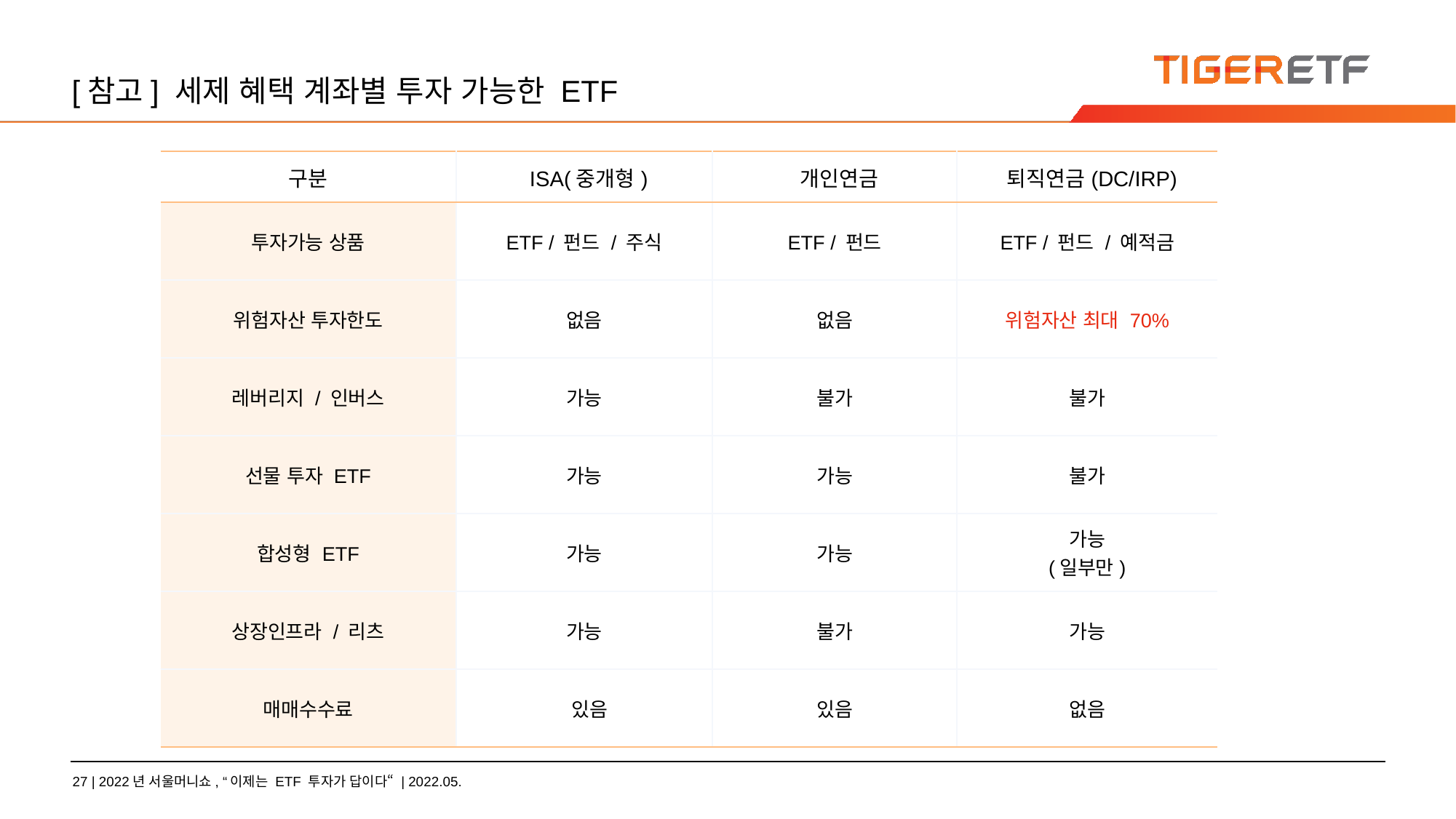

# [참고] 세제 혜택 계좌별 투자 가능한 ETF
| 구분 | ISA(중개형) | 개인연금 | 퇴직연금(DC/IRP) |
| --- | --- | --- | --- |
| 투자가능 상품 | ETF / 펀드 / 주식 | ETF / 펀드 | ETF / 펀드 / 예적금 |
| 위험자산 투자한도 | 없음 | 없음 | 위험자산 최대 70% |
| 레버리지 / 인버스 | 가능 | 불가 | 불가 |
| 선물 투자 ETF | 가능 | 가능 | 불가 |
| 합성형 ETF | 가능 | 가능 | 가능 (일부만) |
| 상장인프라 / 리츠 | 가능 | 불가 | 가능 |
| 매매수수료 | 있음 | 있음 | 없음 |